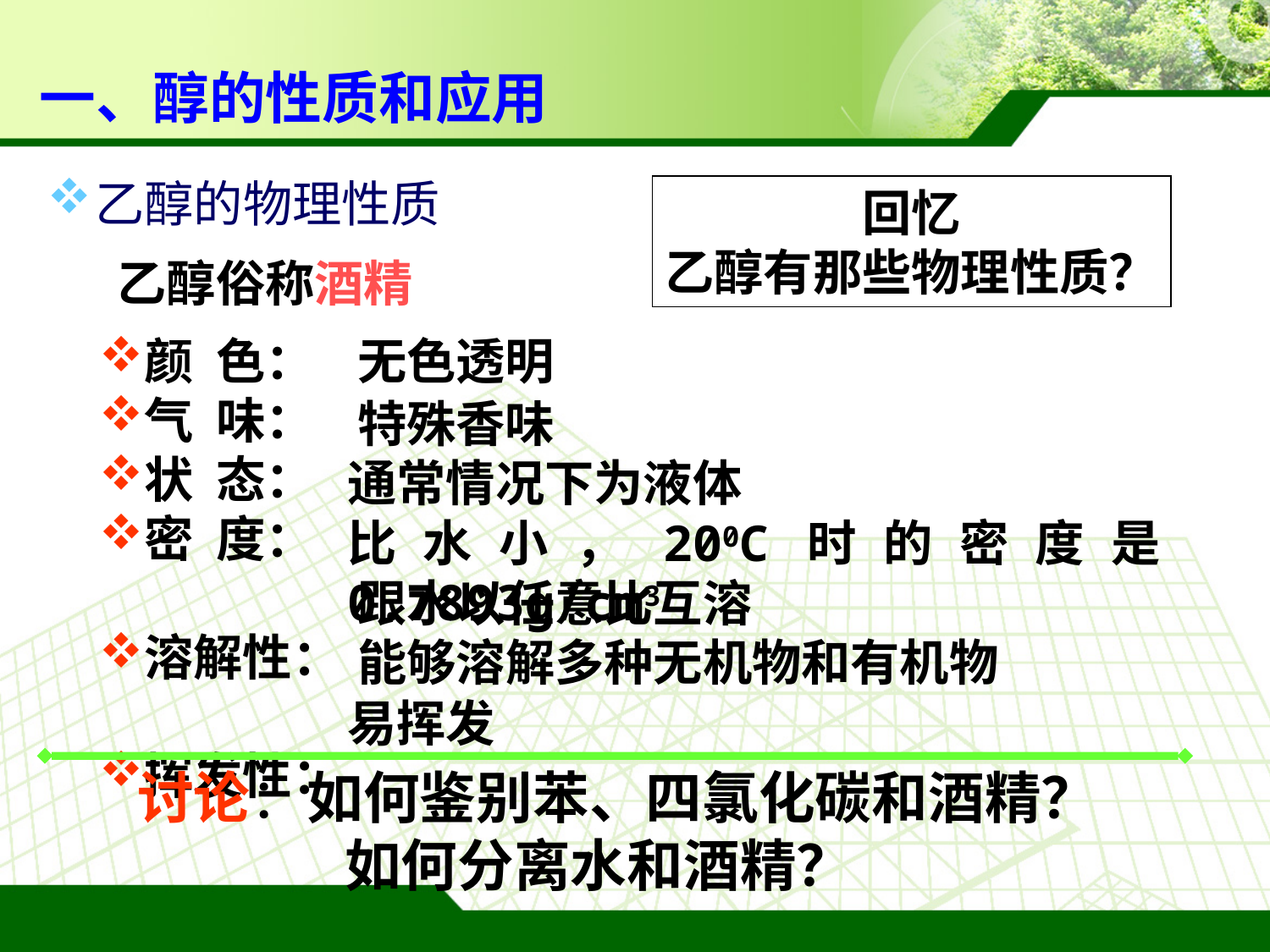

# 一、醇的性质和应用
乙醇的物理性质
回忆
乙醇有那些物理性质？
乙醇俗称酒精
无色透明
颜  色：
气  味：
状  态：
密  度：
溶解性：

挥发性：
特殊香味
通常情况下为液体
比水小，200C时的密度是0.7893g/cm3
跟水以任意比互溶
能够溶解多种无机物和有机物
易挥发

讨论：如何鉴别苯、四氯化碳和酒精？
               如何分离水和酒精？